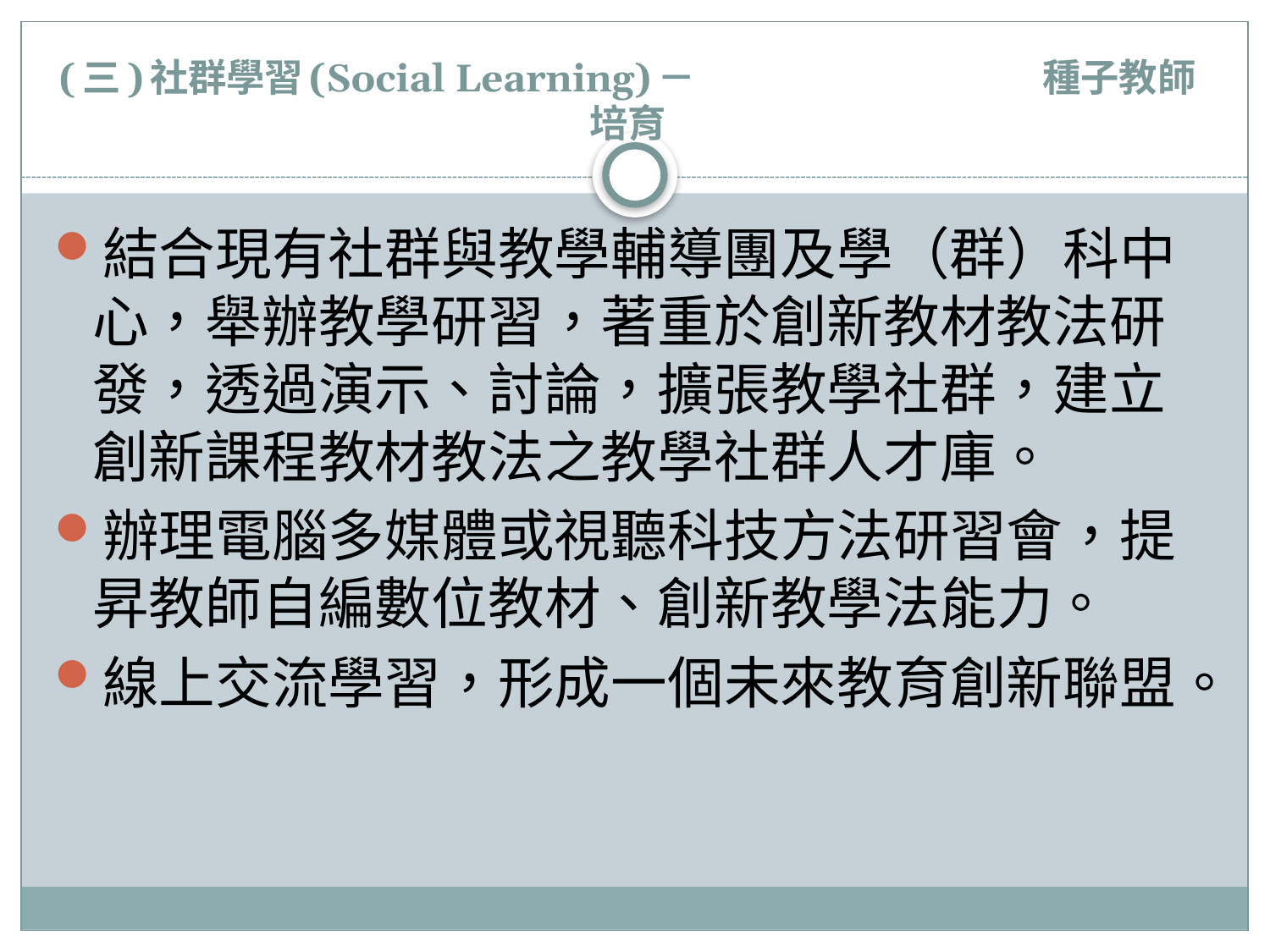

# (三)社群學習(Social Learning)－                                        種子教師培育
結合現有社群與教學輔導團及學（群）科中心，舉辦教學研習，著重於創新教材教法研發，透過演示、討論，擴張教學社群，建立創新課程教材教法之教學社群人才庫。
辦理電腦多媒體或視聽科技方法研習會，提昇教師自編數位教材、創新教學法能力。
線上交流學習，形成一個未來教育創新聯盟。